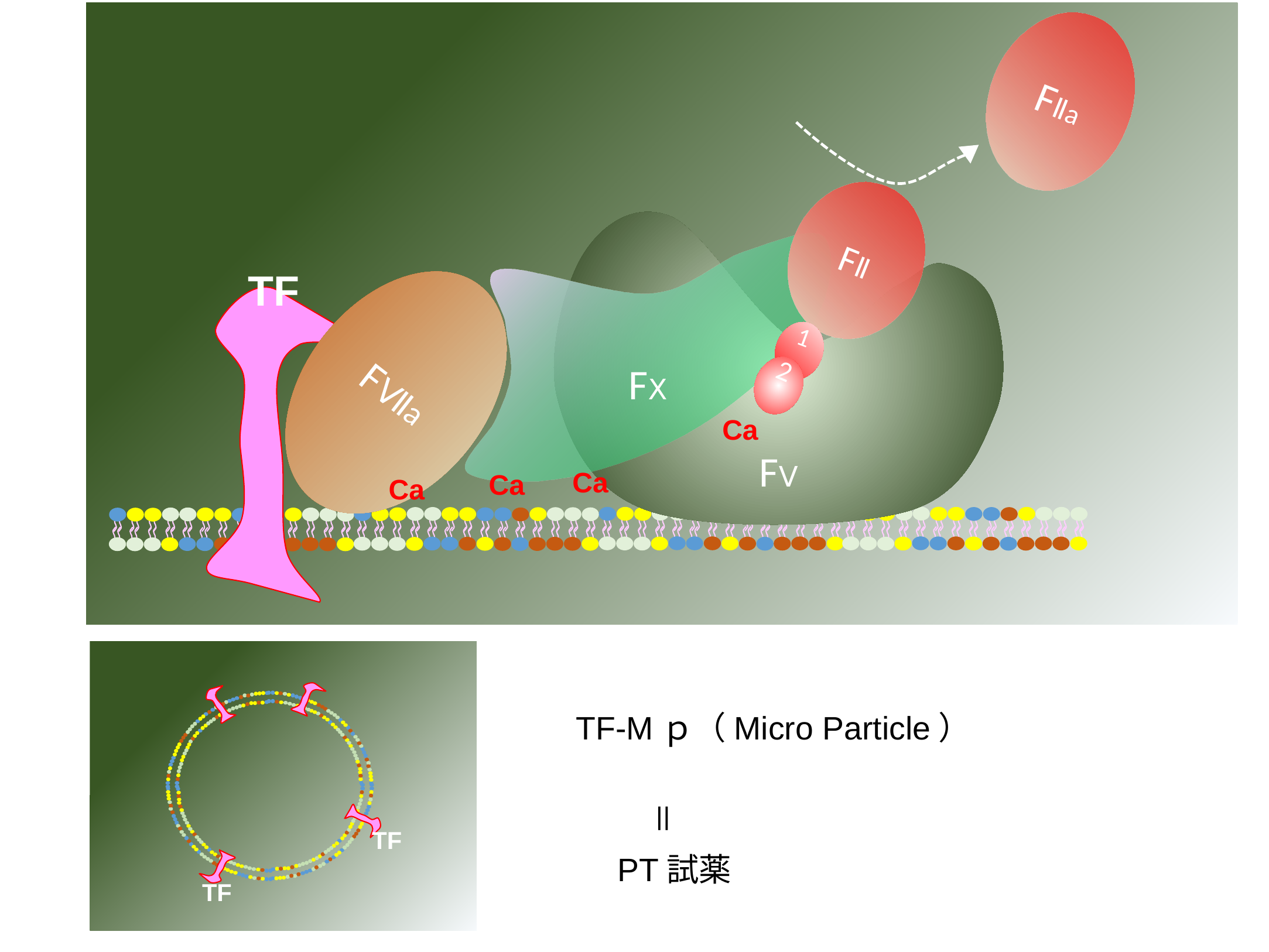

FⅡa

FⅡ
1

2

FⅤ

FⅩ
FⅦa
TF

Ca
Ca
Ca
Ca

TF

TF
TF-Mｐ（Micro Particle）
＝
PT試薬